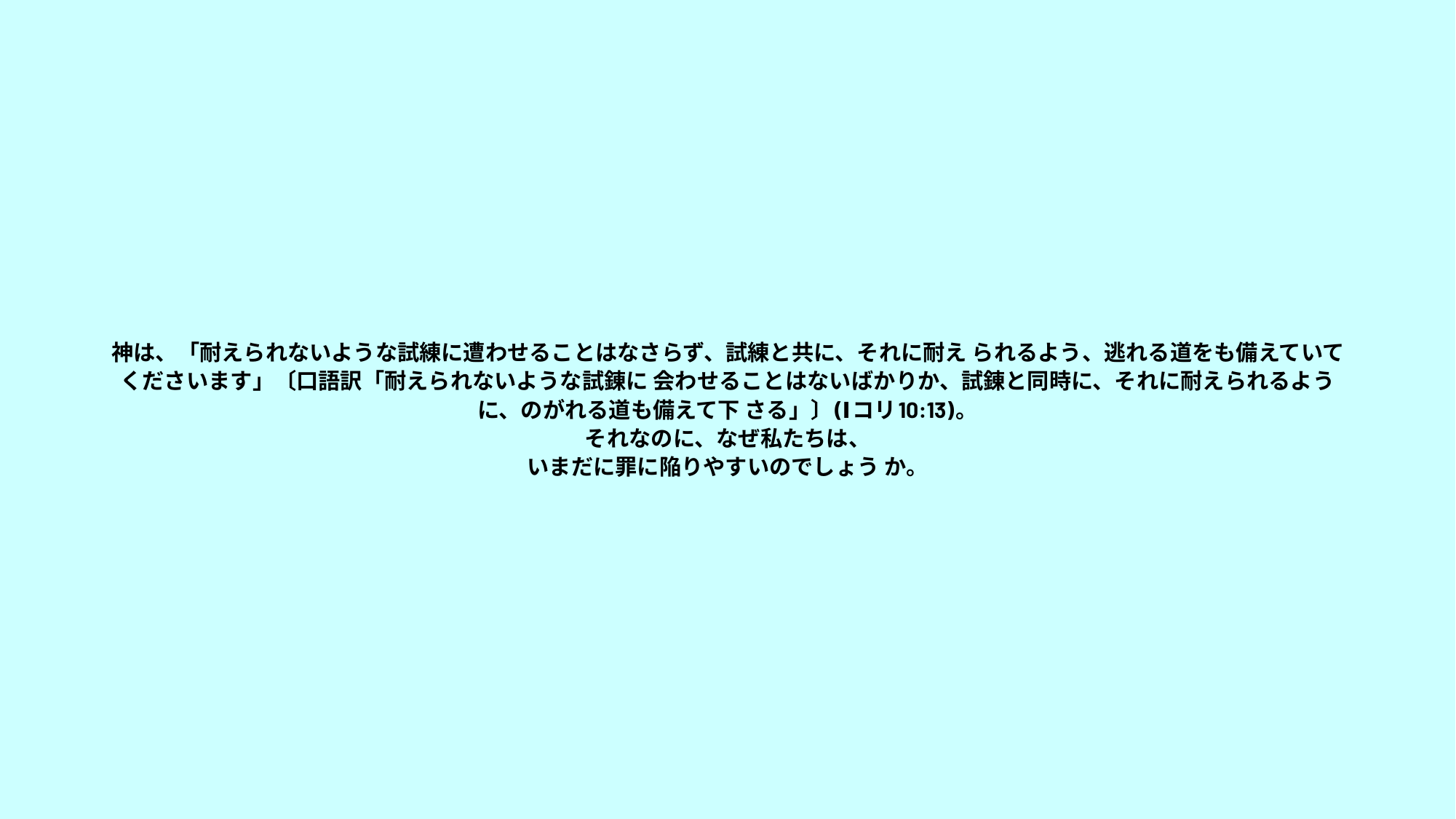

# 神は、「耐えられないような試練に遭わせることはなさらず、試練と共に、それに耐え られるよう、逃れる道をも備えていてくださいます」〔口語訳「耐えられないような試錬に 会わせることはないばかりか、試錬と同時に、それに耐えられるように、のがれる道も備えて下 さる」〕(Ⅰコリ10:13)。 それなのに、なぜ私たちは、 いまだに罪に陥りやすいのでしょう か。